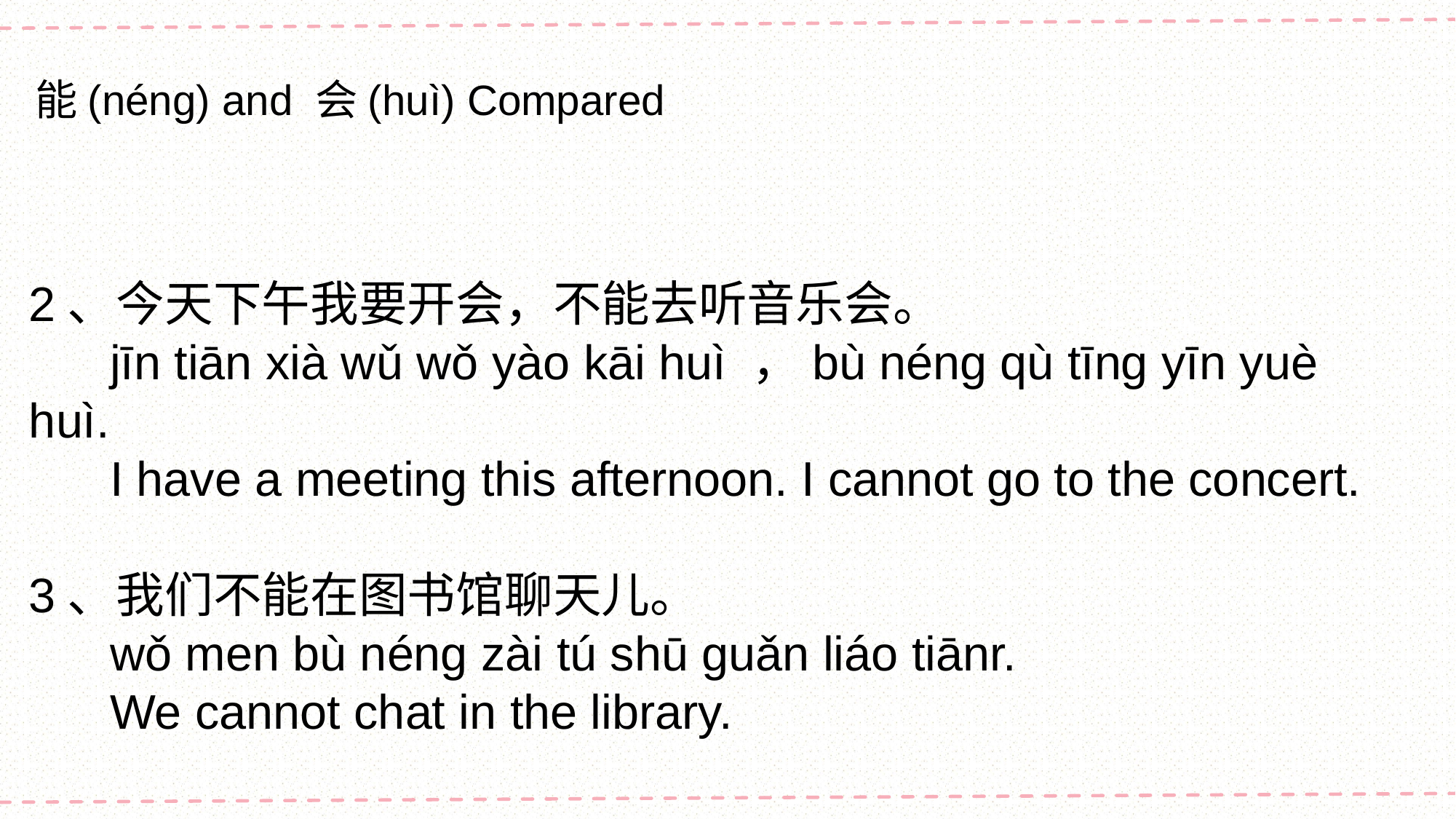

能(néng) and 会(huì) Compared

2、今天下午我要开会，不能去听音乐会。
      jīn tiān xià wǔ wǒ yào kāi huì ，bù néng qù tīng yīn yuè huì.
      I have a meeting this afternoon. I cannot go to the concert.

3、我们不能在图书馆聊天儿。
      wǒ men bù néng zài tú shū guǎn liáo tiānr.
      We cannot chat in the library.